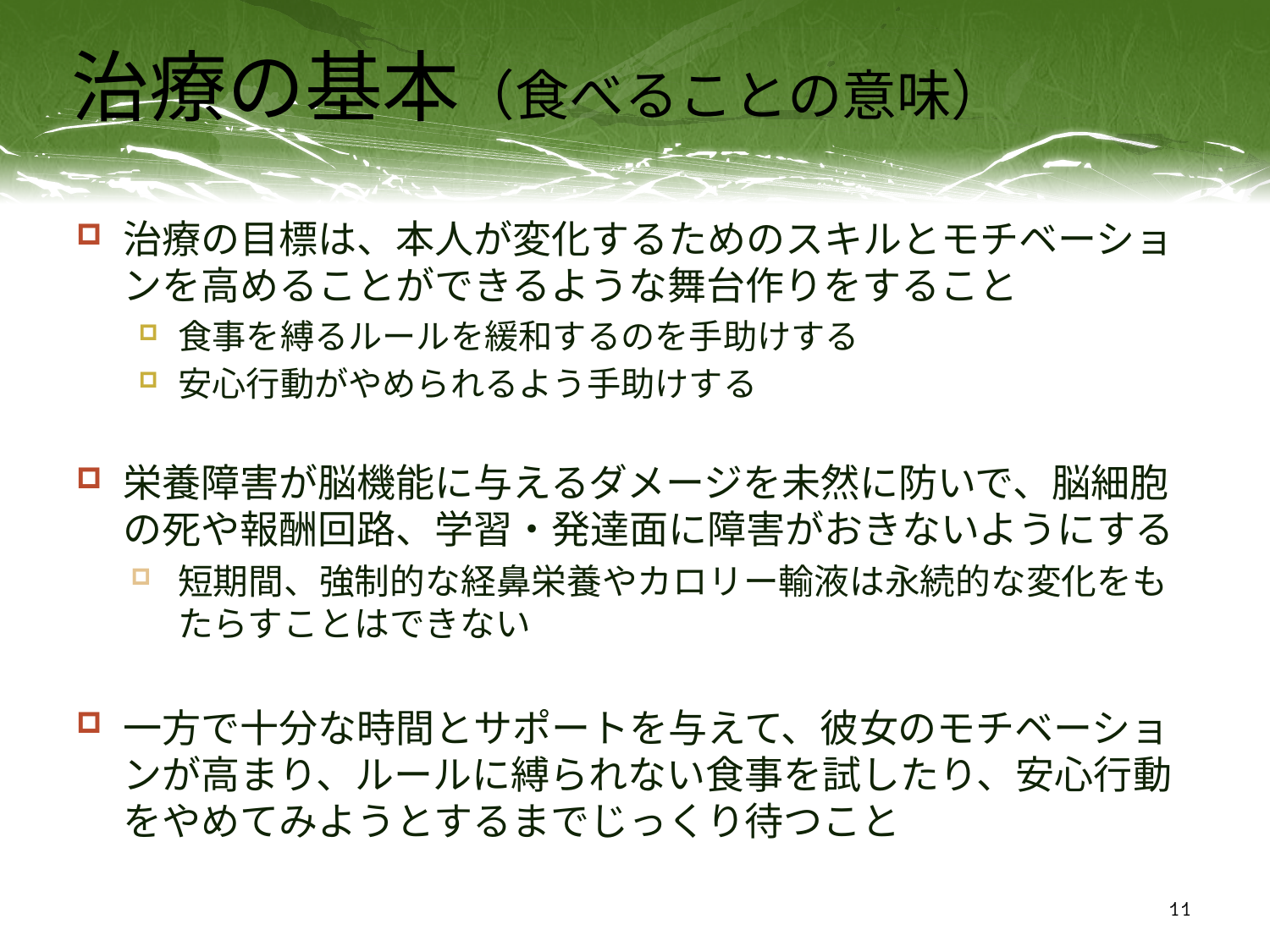

# 治療の基本（食べることの意味）
治療の目標は、本人が変化するためのスキルとモチベーションを高めることができるような舞台作りをすること
食事を縛るルールを緩和するのを手助けする
安心行動がやめられるよう手助けする

栄養障害が脳機能に与えるダメージを未然に防いで、脳細胞の死や報酬回路、学習・発達面に障害がおきないようにする
短期間、強制的な経鼻栄養やカロリー輸液は永続的な変化をもたらすことはできない

一方で十分な時間とサポートを与えて、彼女のモチベーションが高まり、ルールに縛られない食事を試したり、安心行動をやめてみようとするまでじっくり待つこと
11